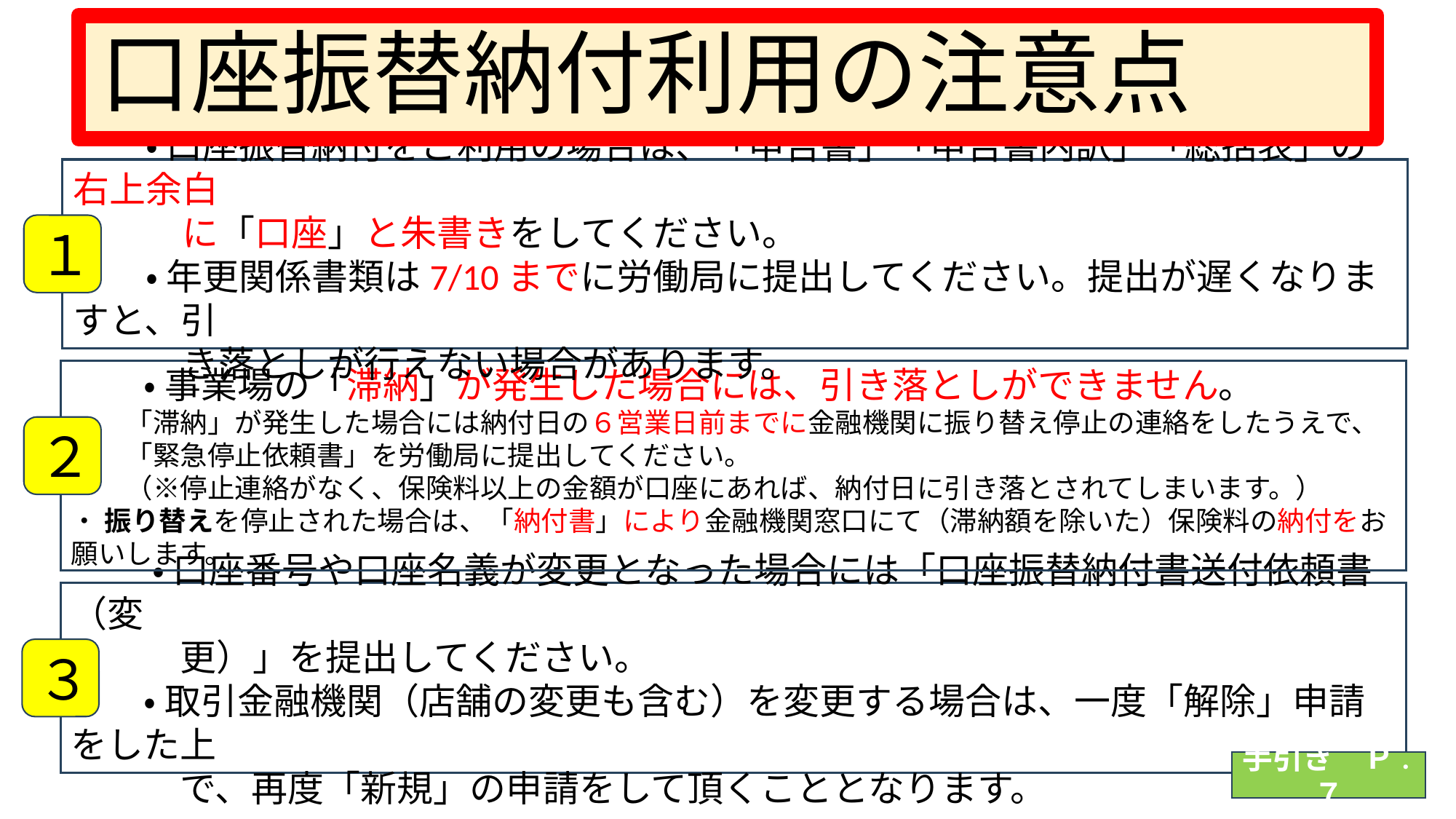

口座振替納付利用の注意点
　　・ 口座振替納付をご利用の場合は、「申告書」「申告書内訳」「総括表」の右上余白
　　　に「口座」と朱書きをしてください。
　　・ 年更関係書類は7/10までに労働局に提出してください。提出が遅くなりますと、引
　　　き落としが行えない場合があります。
１
　　・ 事業場の「滞納」が発生した場合には、引き落としができません。
　　「滞納」が発生した場合には納付日の６営業日前までに金融機関に振り替え停止の連絡をしたうえで、
　　「緊急停止依頼書」を労働局に提出してください。
　　（※停止連絡がなく、保険料以上の金額が口座にあれば、納付日に引き落とされてしまいます。）
・ 振り替えを停止された場合は、「納付書」により金融機関窓口にて（滞納額を除いた）保険料の納付をお願いします。
２
　 　・ 口座番号や口座名義が変更となった場合には「口座振替納付書送付依頼書（変
　　　更）」を提出してください。
　　・ 取引金融機関（店舗の変更も含む）を変更する場合は、一度「解除」申請をした上
　　　で、再度「新規」の申請をして頂くこととなります。
３
手引き　Ｐ.７